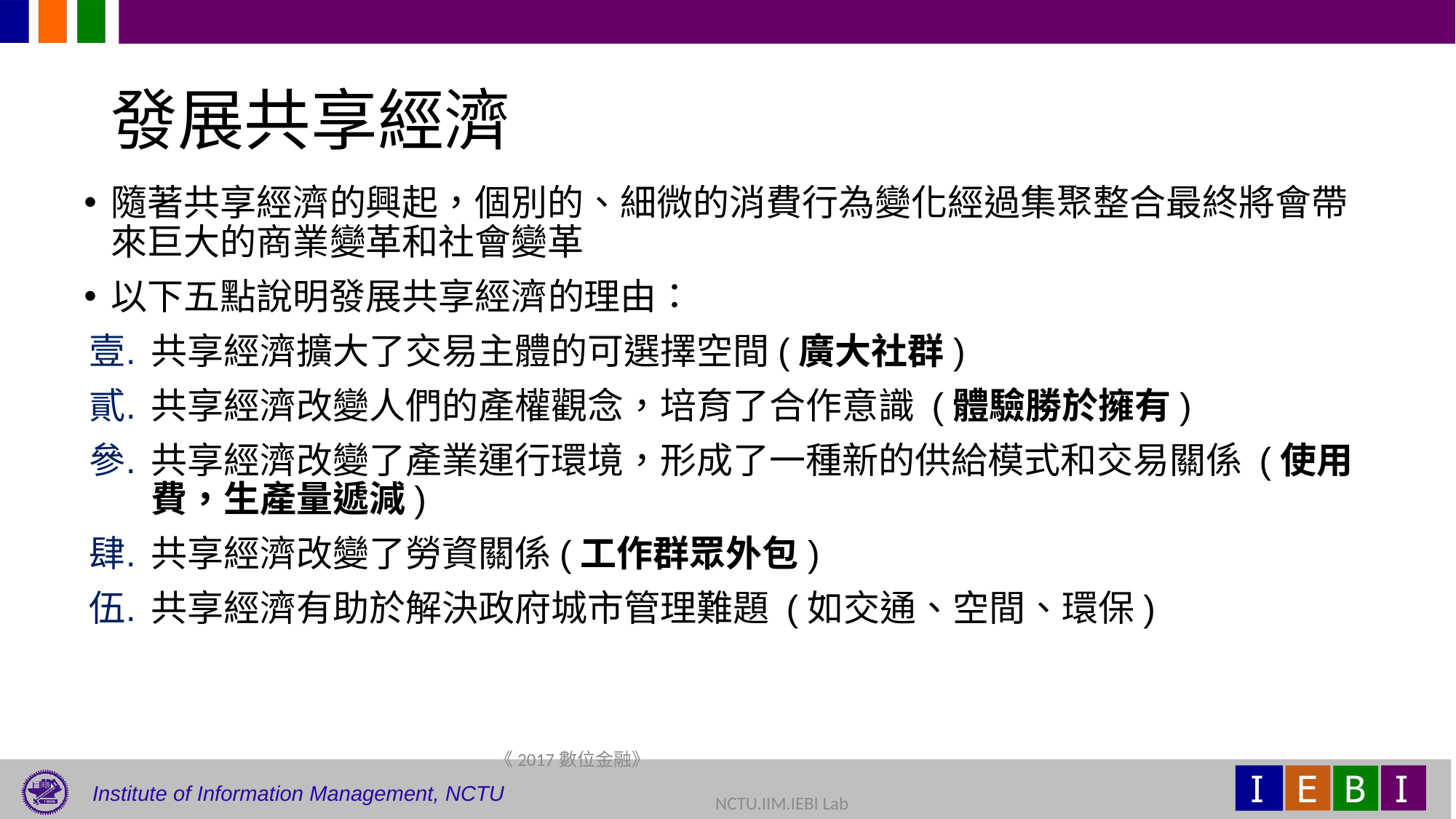

# 發展共享經濟
隨著共享經濟的興起，個別的、細微的消費行為變化經過集聚整合最終將會帶來巨大的商業變革和社會變革
以下五點說明發展共享經濟的理由：
共享經濟擴大了交易主體的可選擇空間(廣大社群)
共享經濟改變人們的產權觀念，培育了合作意識 (體驗勝於擁有)
共享經濟改變了產業運行環境，形成了一種新的供給模式和交易關係 (使用費，生產量遞減)
共享經濟改變了勞資關係(工作群眾外包)
共享經濟有助於解決政府城市管理難題 (如交通、空間、環保)
《2017數位金融》                                                                                                                                             	NCTU.IIM.IEBI Lab
48